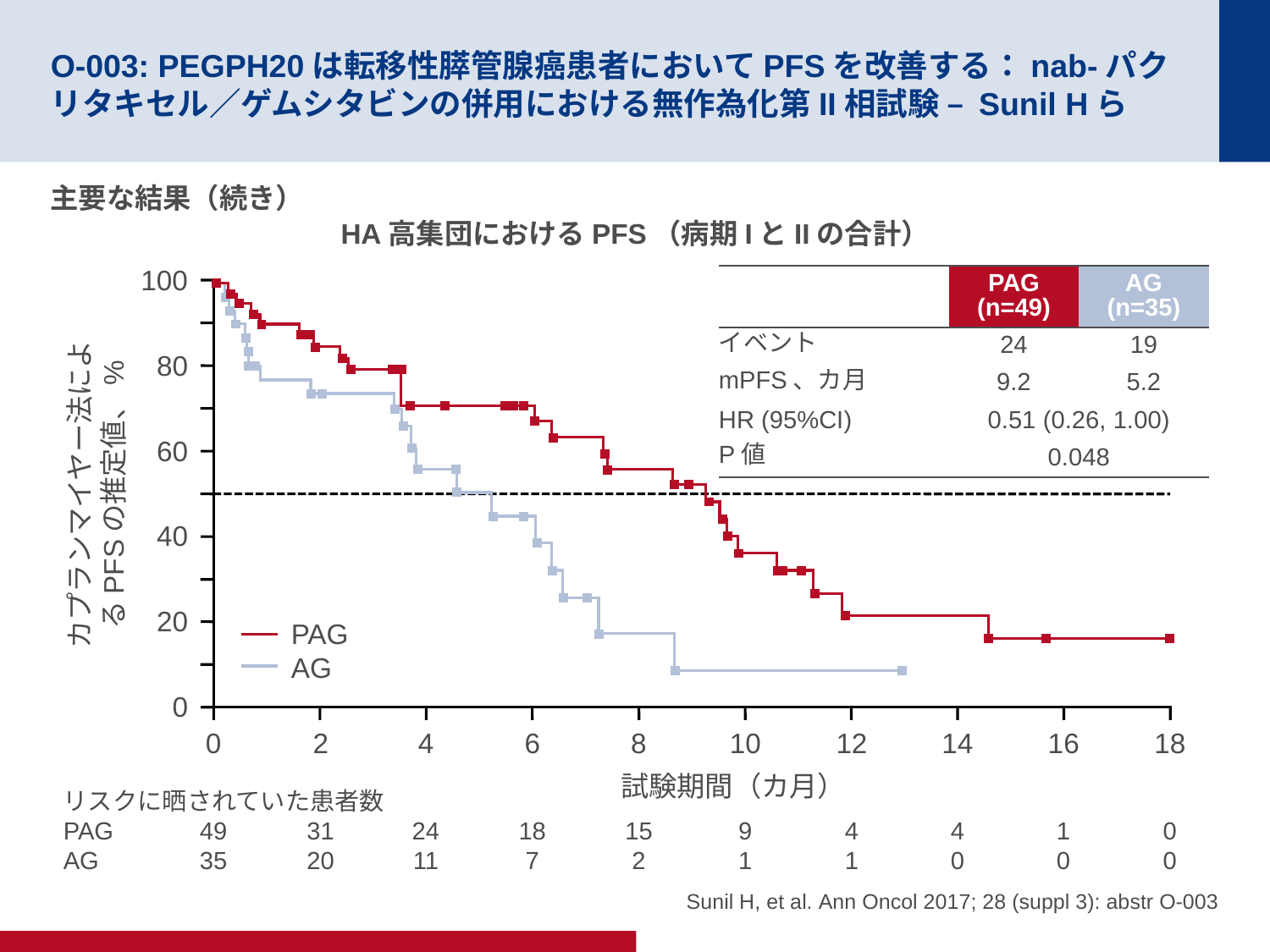

# O-003: PEGPH20は転移性膵管腺癌患者においてPFSを改善する：nab-パクリタキセル／ゲムシタビンの併用における無作為化第II相試験 – Sunil Hら
主要な結果（続き）
HA高集団におけるPFS（病期IとIIの合計）
100

80

60

40

20

0
|  | PAG (n=49) | AG (n=35) |
| --- | --- | --- |
| イベント | 24 | 19 |
| mPFS、カ月 | 9.2 | 5.2 |
| HR (95%CI) | 0.51 (0.26, 1.00) |  |
| P値 | 0.048 |  |

カプランマイヤー法によるPFSの推定値、%

PAG
AG
	0	2	4	6	8	10	12	14	16	18
試験期間（カ月）
リスクに晒されていた患者数
PAG	49	31	24	18	15	9	4	4	1	0
AG	35	20	11	7	2	1	1	0	0	0
Sunil H, et al. Ann Oncol 2017; 28 (suppl 3): abstr O-003